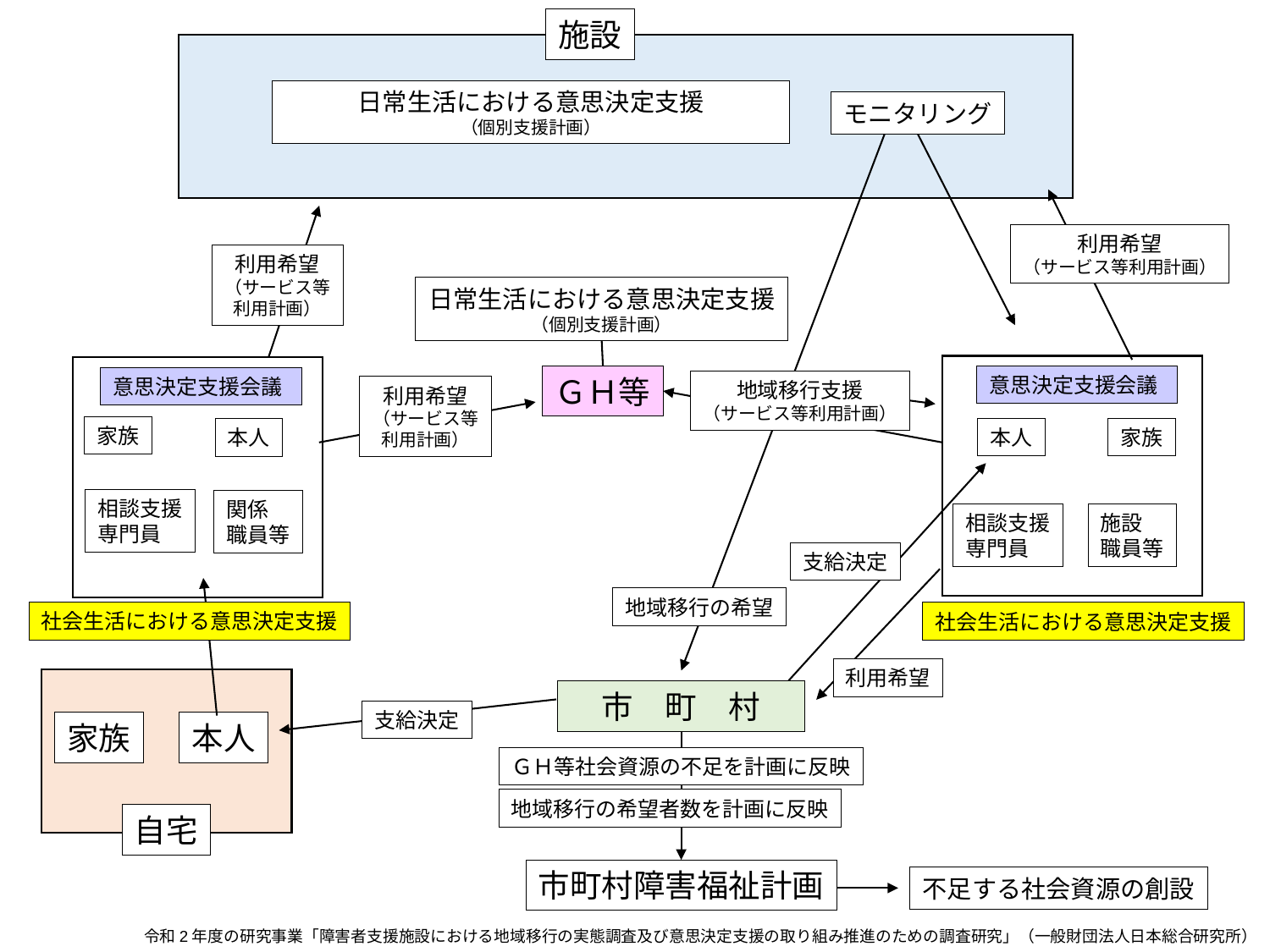

施設

日常生活における意思決定支援
（個別支援計画）
モニタリング
利用希望
（サービス等利用計画）
利用希望
（サービス等利用計画）
日常生活における意思決定支援
（個別支援計画）

意思決定支援会議
ＧＨ等
意思決定支援会議
地域移行支援
（サービス等利用計画）
利用希望
（サービス等利用計画）
家族
家族
本人
本人
相談支援
専門員
関係
職員等
相談支援
専門員
施設
職員等
支給決定
地域移行の希望
社会生活における意思決定支援
社会生活における意思決定支援
利用希望

　市　町　村
支給決定
家族
本人
ＧＨ等社会資源の不足を計画に反映
地域移行の希望者数を計画に反映
自宅
市町村障害福祉計画
不足する社会資源の創設
令和2年度の研究事業「障害者支援施設における地域移行の実態調査及び意思決定支援の取り組み推進のための調査研究」（一般財団法人日本総合研究所）